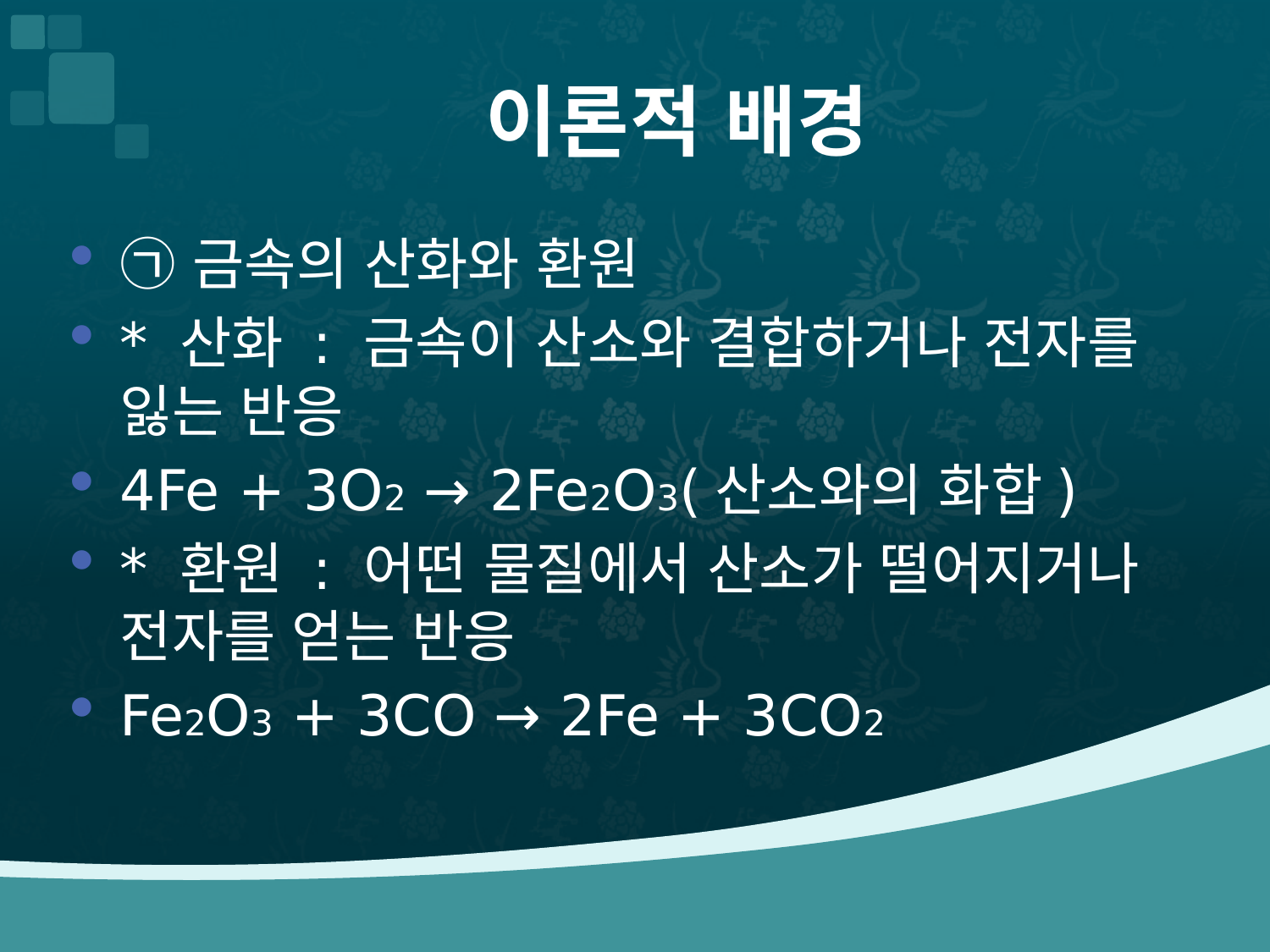

# 이론적 배경
㉠ 금속의 산화와 환원
* 산화 : 금속이 산소와 결합하거나 전자를 잃는 반응
4Fe + 3O2 → 2Fe2O3(산소와의 화합)
* 환원 : 어떤 물질에서 산소가 떨어지거나 전자를 얻는 반응
Fe2O3 + 3CO → 2Fe + 3CO2